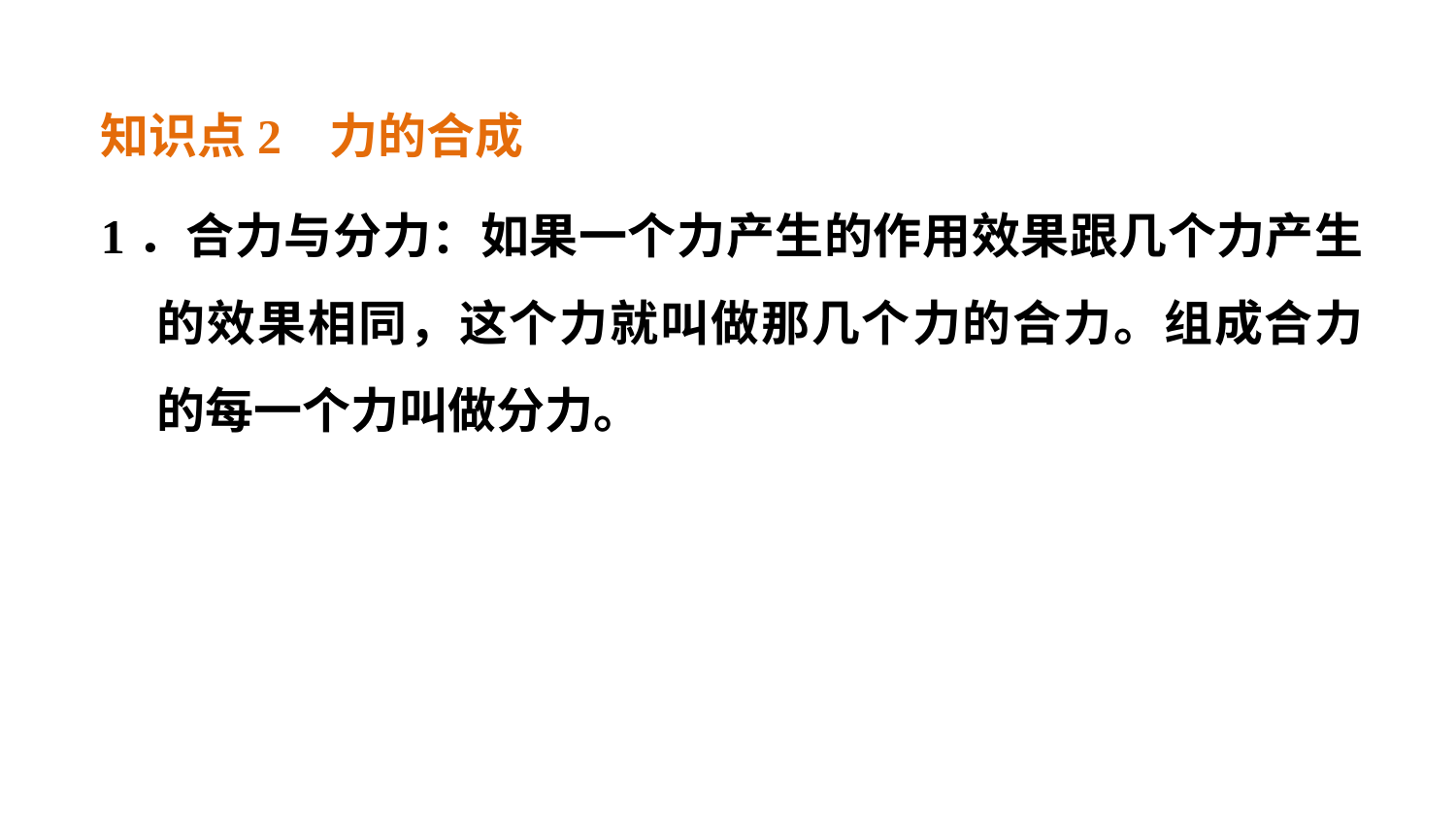

知识点2   力的合成
1．合力与分力：如果一个力产生的作用效果跟几个力产生的效果相同，这个力就叫做那几个力的合力。组成合力的每一个力叫做分力。